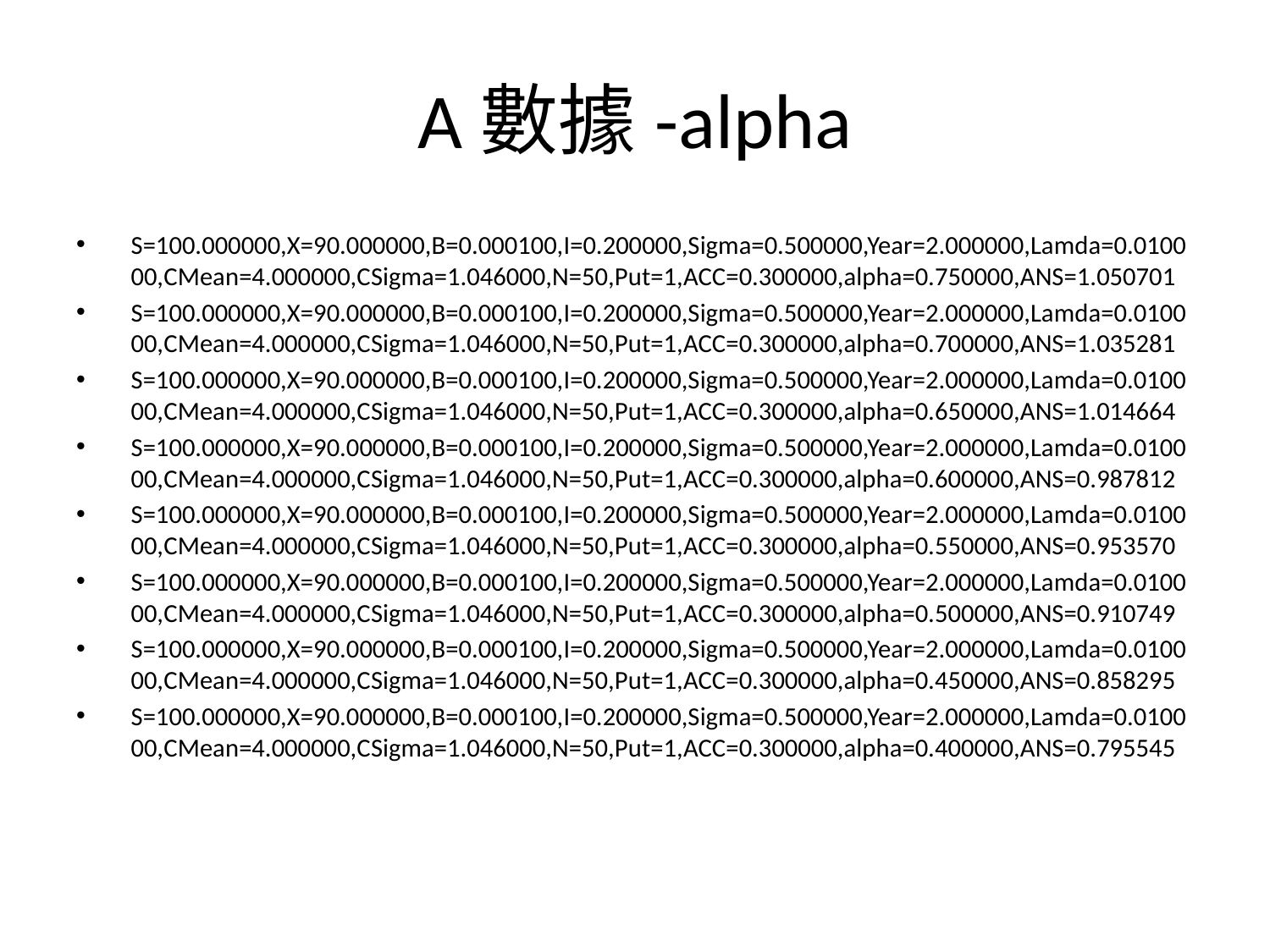

# A數據-alpha
S=100.000000,X=90.000000,B=0.000100,I=0.200000,Sigma=0.500000,Year=2.000000,Lamda=0.010000,CMean=4.000000,CSigma=1.046000,N=50,Put=1,ACC=0.300000,alpha=0.750000,ANS=1.050701
S=100.000000,X=90.000000,B=0.000100,I=0.200000,Sigma=0.500000,Year=2.000000,Lamda=0.010000,CMean=4.000000,CSigma=1.046000,N=50,Put=1,ACC=0.300000,alpha=0.700000,ANS=1.035281
S=100.000000,X=90.000000,B=0.000100,I=0.200000,Sigma=0.500000,Year=2.000000,Lamda=0.010000,CMean=4.000000,CSigma=1.046000,N=50,Put=1,ACC=0.300000,alpha=0.650000,ANS=1.014664
S=100.000000,X=90.000000,B=0.000100,I=0.200000,Sigma=0.500000,Year=2.000000,Lamda=0.010000,CMean=4.000000,CSigma=1.046000,N=50,Put=1,ACC=0.300000,alpha=0.600000,ANS=0.987812
S=100.000000,X=90.000000,B=0.000100,I=0.200000,Sigma=0.500000,Year=2.000000,Lamda=0.010000,CMean=4.000000,CSigma=1.046000,N=50,Put=1,ACC=0.300000,alpha=0.550000,ANS=0.953570
S=100.000000,X=90.000000,B=0.000100,I=0.200000,Sigma=0.500000,Year=2.000000,Lamda=0.010000,CMean=4.000000,CSigma=1.046000,N=50,Put=1,ACC=0.300000,alpha=0.500000,ANS=0.910749
S=100.000000,X=90.000000,B=0.000100,I=0.200000,Sigma=0.500000,Year=2.000000,Lamda=0.010000,CMean=4.000000,CSigma=1.046000,N=50,Put=1,ACC=0.300000,alpha=0.450000,ANS=0.858295
S=100.000000,X=90.000000,B=0.000100,I=0.200000,Sigma=0.500000,Year=2.000000,Lamda=0.010000,CMean=4.000000,CSigma=1.046000,N=50,Put=1,ACC=0.300000,alpha=0.400000,ANS=0.795545